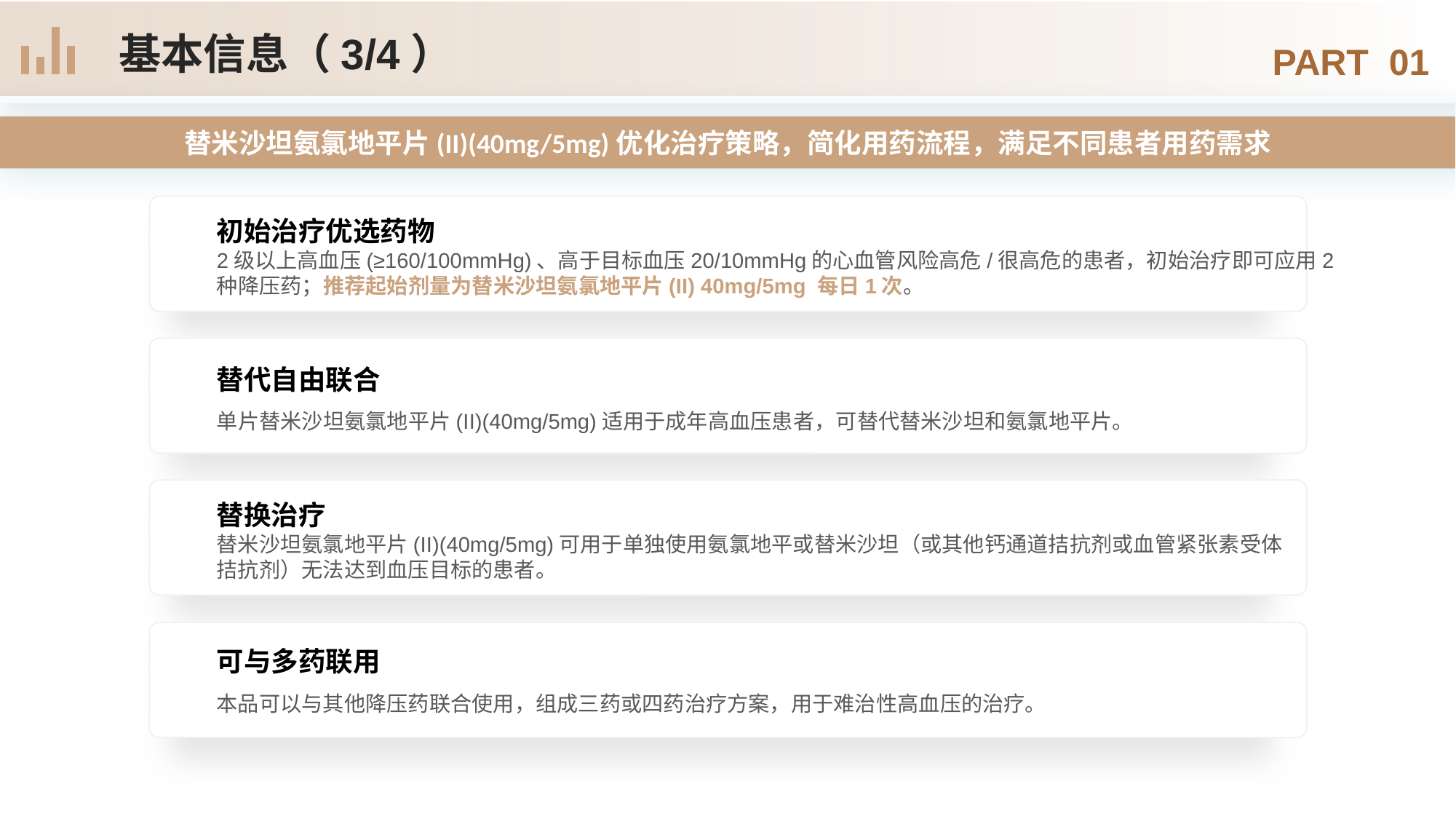

基本信息（3/4）
PART  01
替米沙坦氨氯地平片(II)(40mg/5mg)优化治疗策略，简化用药流程，满足不同患者用药需求

初始治疗优选药物
2级以上高血压(≥160/100mmHg)、高于目标血压20/10mmHg的心血管风险高危/很高危的患者，初始治疗即可应用2种降压药；推荐起始剂量为替米沙坦氨氯地平片(II) 40mg/5mg 每日1次。
替代自由联合
单片替米沙坦氨氯地平片(II)(40mg/5mg)适用于成年高血压患者，可替代替米沙坦和氨氯地平片。

替换治疗
替米沙坦氨氯地平片(II)(40mg/5mg)可用于单独使用氨氯地平或替米沙坦（或其他钙通道拮抗剂或血管紧张素受体拮抗剂）无法达到血压目标的患者。

可与多药联用
本品可以与其他降压药联合使用，组成三药或四药治疗方案，用于难治性高血压的治疗。